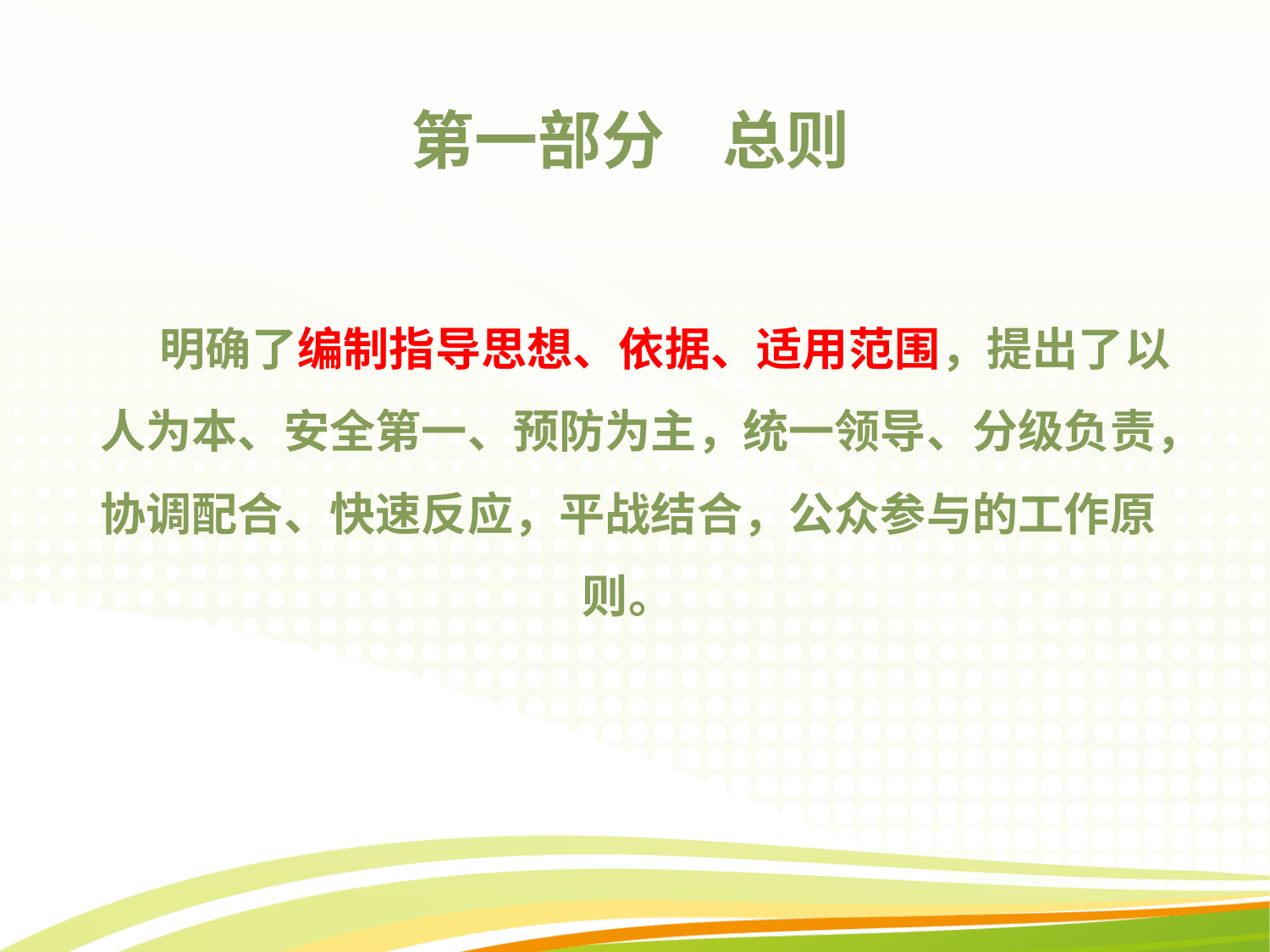

第一部分    总则
      明确了编制指导思想、依据、适用范围，提出了以人为本、安全第一、预防为主，统一领导、分级负责，协调配合、快速反应，平战结合，公众参与的工作原则。